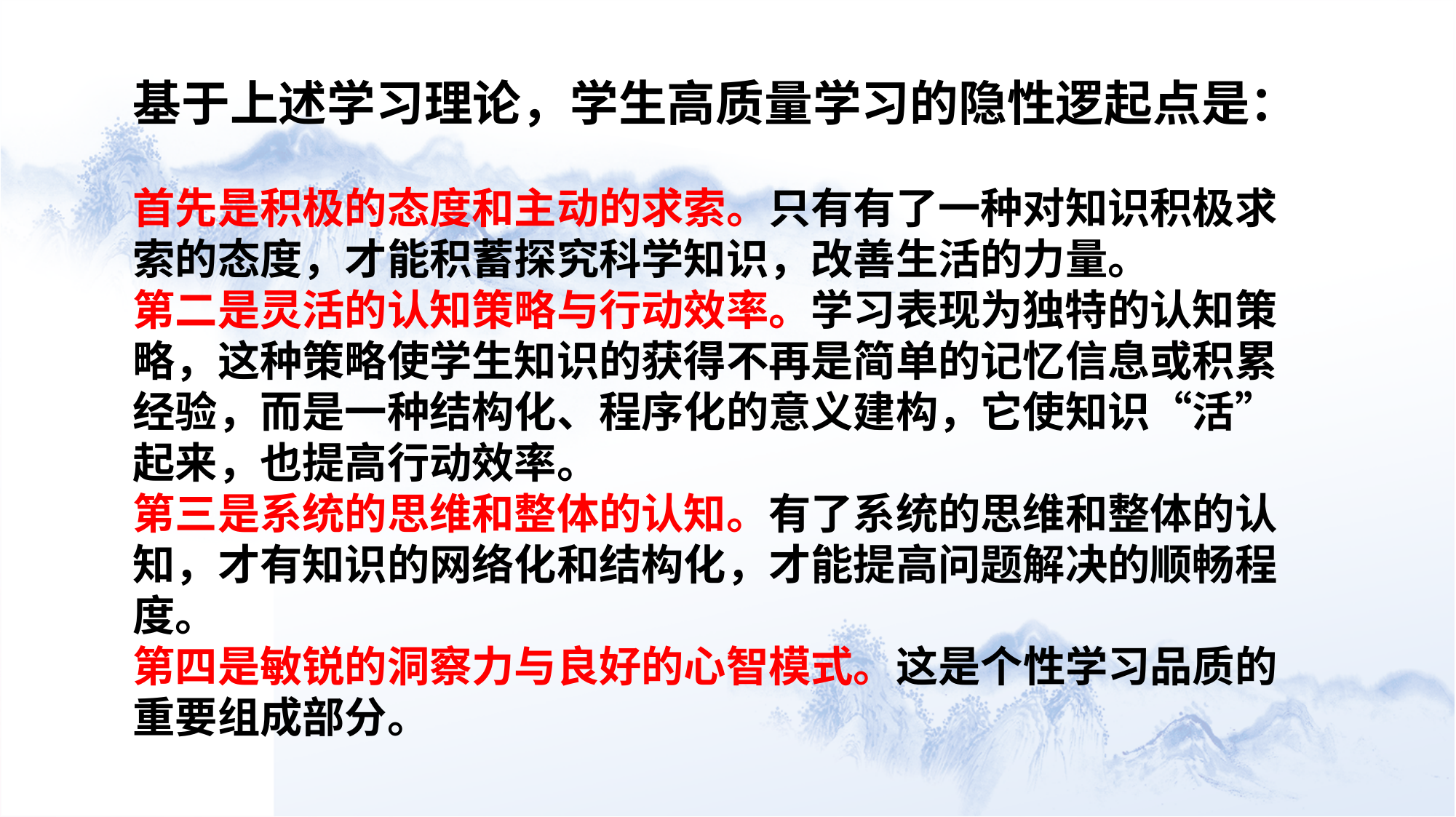

基于上述学习理论，学生高质量学习的隐性逻起点是：

首先是积极的态度和主动的求索。只有有了一种对知识积极求索的态度，才能积蓄探究科学知识，改善生活的力量。
第二是灵活的认知策略与行动效率。学习表现为独特的认知策略，这种策略使学生知识的获得不再是简单的记忆信息或积累经验，而是一种结构化、程序化的意义建构，它使知识“活”起来，也提高行动效率。
第三是系统的思维和整体的认知。有了系统的思维和整体的认知，才有知识的网络化和结构化，才能提高问题解决的顺畅程度。
第四是敏锐的洞察力与良好的心智模式。这是个性学习品质的重要组成部分。